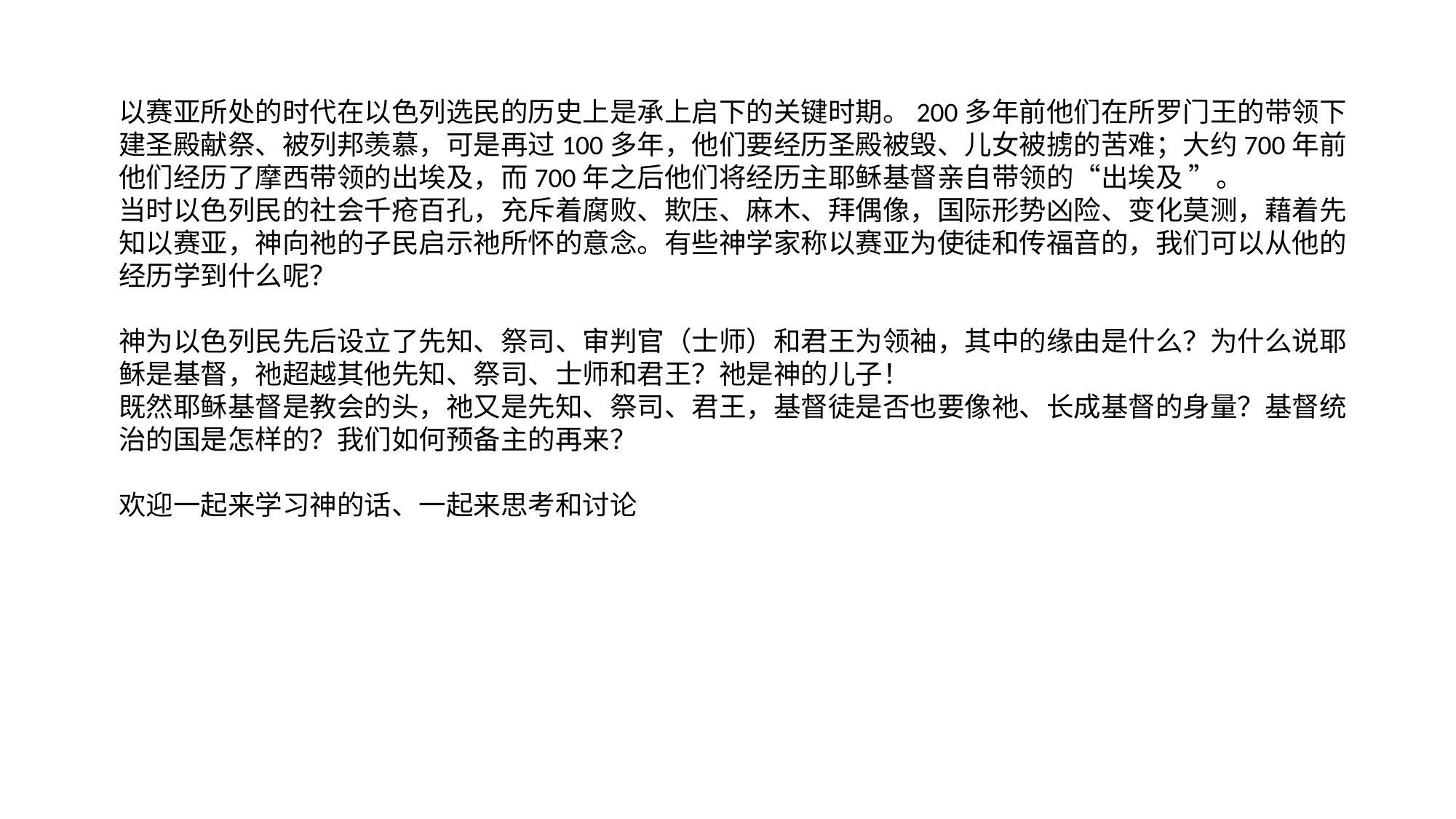

以赛亚所处的时代在以色列选民的历史上是承上启下的关键时期。200多年前他们在所罗门王的带领下建圣殿献祭、被列邦羡慕，可是再过100多年，他们要经历圣殿被毁、儿女被掳的苦难；大约700年前他们经历了摩西带领的出埃及，而700年之后他们将经历主耶稣基督亲自带领的“出埃及 ”。
当时以色列民的社会千疮百孔，充斥着腐败、欺压、麻木、拜偶像，国际形势凶险、变化莫测，藉着先知以赛亚，神向祂的子民启示祂所怀的意念。有些神学家称以赛亚为使徒和传福音的，我们可以从他的经历学到什么呢？

神为以色列民先后设立了先知、祭司、审判官（士师）和君王为领袖，其中的缘由是什么？为什么说耶稣是基督，祂超越其他先知、祭司、士师和君王？祂是神的儿子！
既然耶稣基督是教会的头，祂又是先知、祭司、君王，基督徒是否也要像祂、长成基督的身量？基督统治的国是怎样的？我们如何预备主的再来？

欢迎一起来学习神的话、一起来思考和讨论